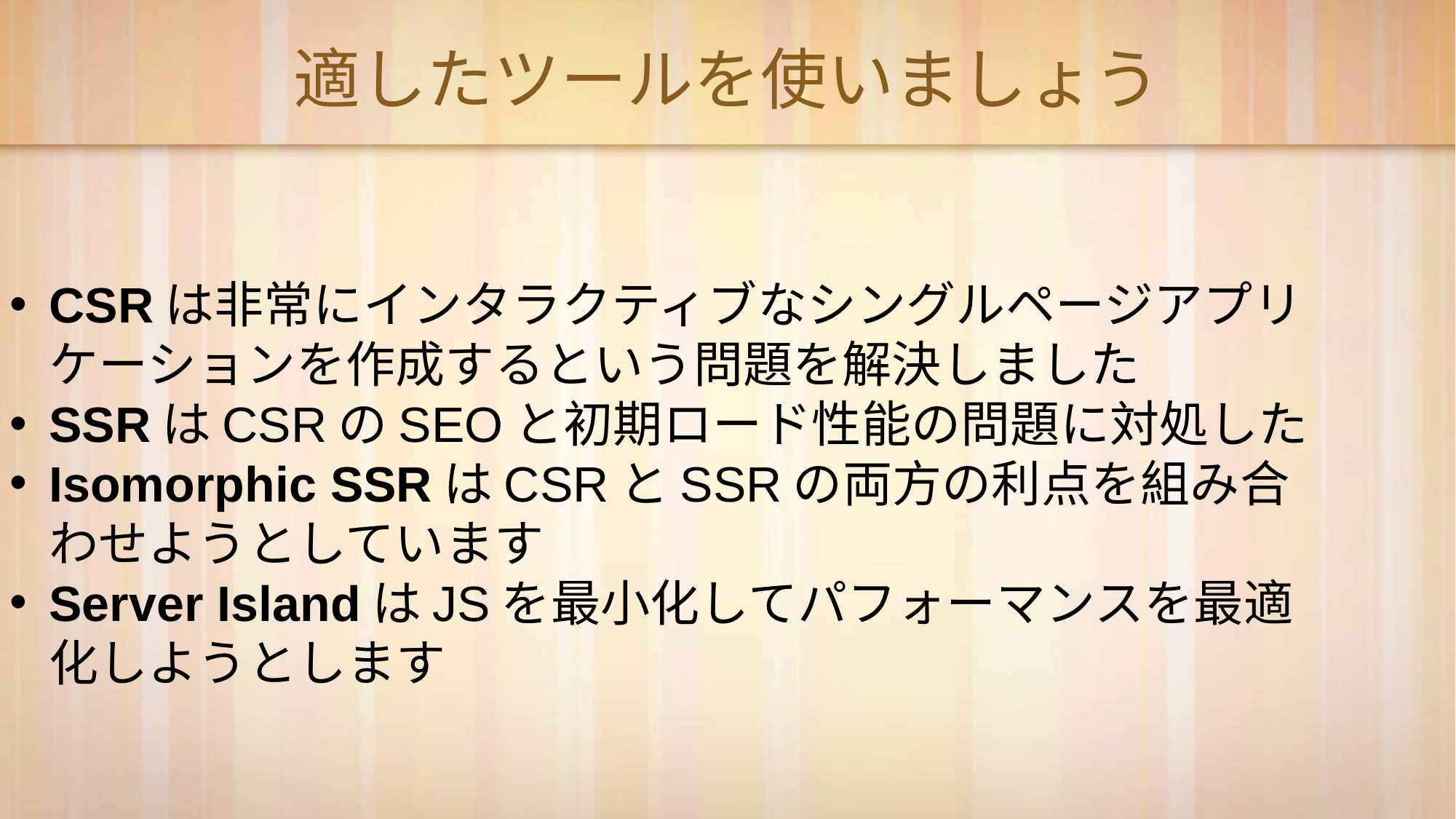

# 適したツールを使いましょう

CSRは非常にインタラクティブなシングルページアプリケーションを作成するという問題を解決しました
SSRはCSRのSEOと初期ロード性能の問題に対処した
Isomorphic SSRはCSRとSSRの両方の利点を組み合わせようとしています
Server IslandはJSを最小化してパフォーマンスを最適化しようとします